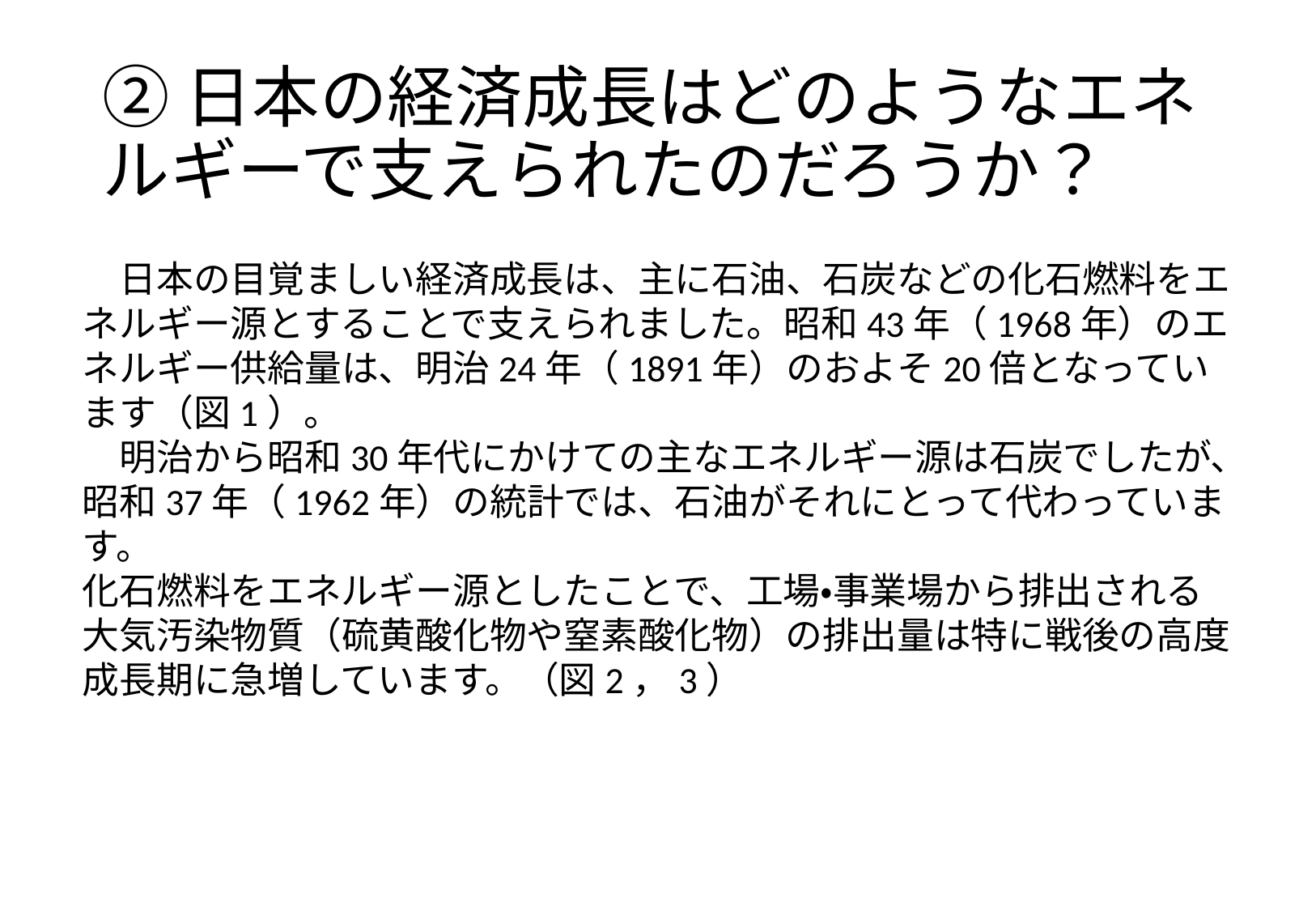

# ②日本の経済成長はどのようなエネルギーで支えられたのだろうか？
　日本の目覚ましい経済成長は、主に石油、石炭などの化石燃料をエネルギー源とすることで支えられました。昭和43年（1968年）のエネルギー供給量は、明治24年（1891年）のおよそ20倍となっています（図1）。
　明治から昭和30年代にかけての主なエネルギー源は石炭でしたが、昭和37年（1962年）の統計では、石油がそれにとって代わっています。
化石燃料をエネルギー源としたことで、工場・事業場から排出される大気汚染物質（硫黄酸化物や窒素酸化物）の排出量は特に戦後の高度成長期に急増しています。（図2，3）